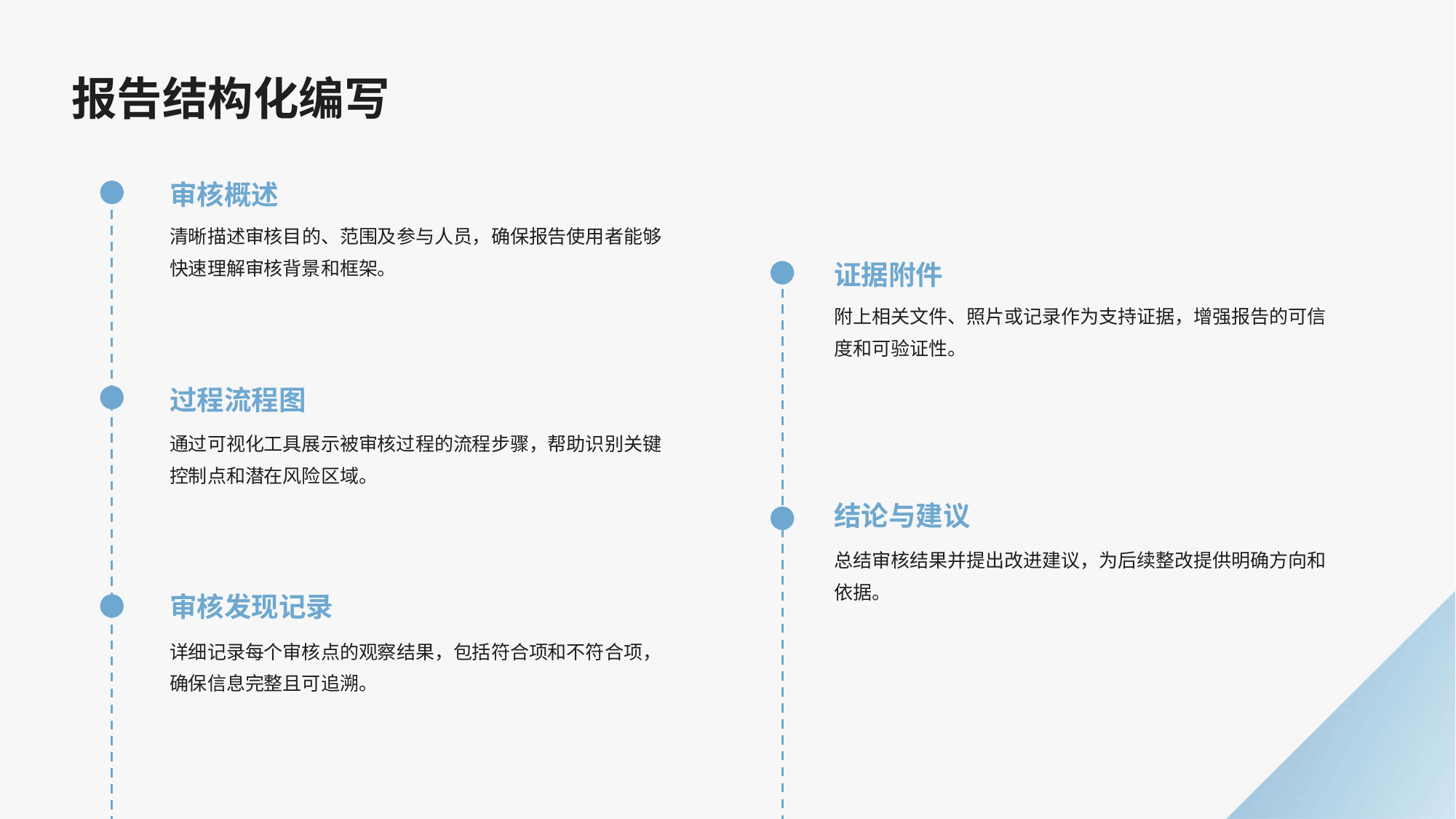

报告结构化编写
审核概述

清晰描述审核目的、范围及参与人员，确保报告使用者能够快速理解审核背景和框架。
证据附件

附上相关文件、照片或记录作为支持证据，增强报告的可信度和可验证性。
过程流程图
通过可视化工具展示被审核过程的流程步骤，帮助识别关键控制点和潜在风险区域。
结论与建议

总结审核结果并提出改进建议，为后续整改提供明确方向和依据。
审核发现记录
详细记录每个审核点的观察结果，包括符合项和不符合项，确保信息完整且可追溯。